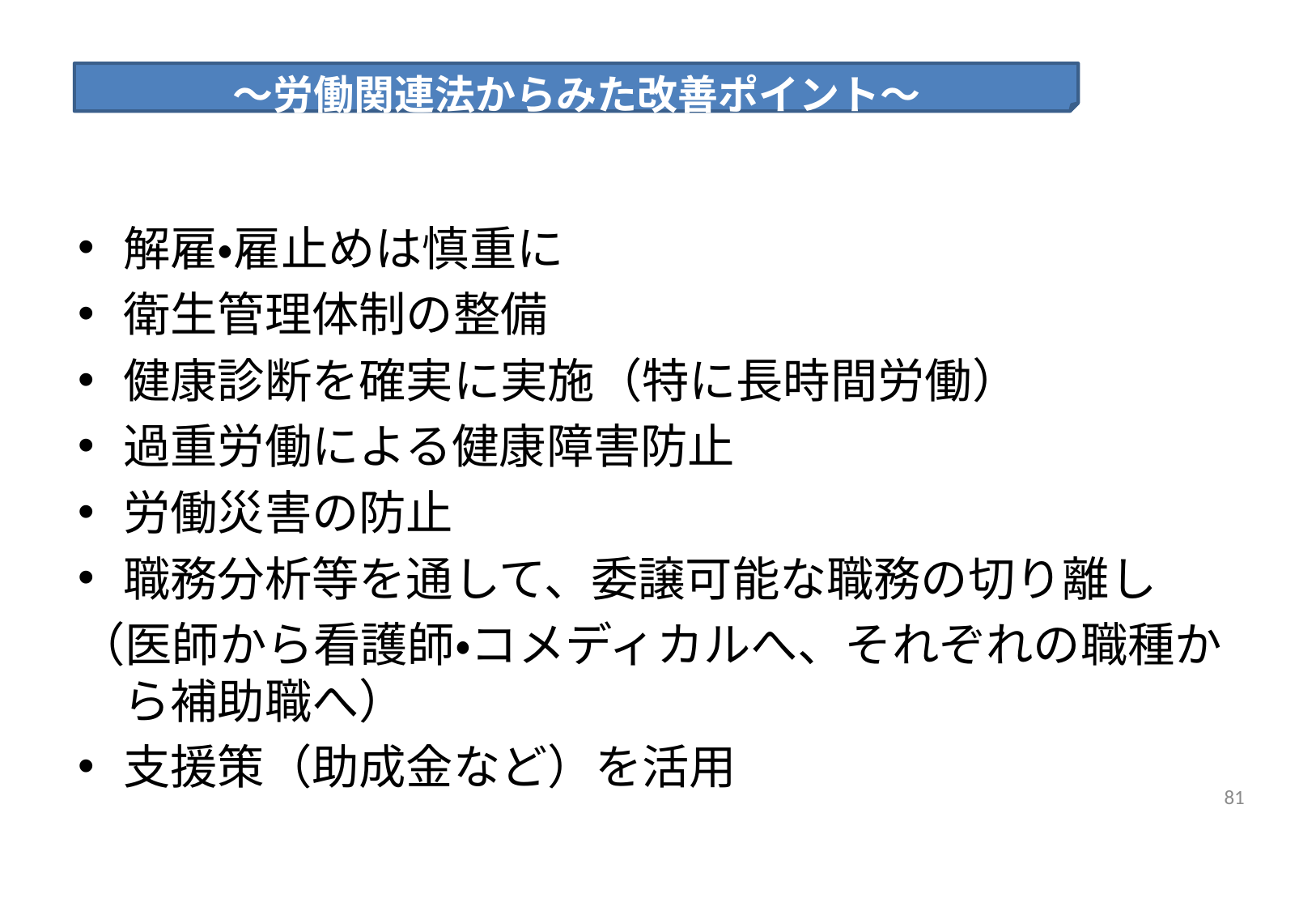

～労働関連法からみた改善ポイント～
解雇・雇止めは慎重に
衛生管理体制の整備
健康診断を確実に実施（特に長時間労働）
過重労働による健康障害防止
労働災害の防止
職務分析等を通して、委譲可能な職務の切り離し
（医師から看護師・コメディカルへ、それぞれの職種から補助職へ）
支援策（助成金など）を活用
81